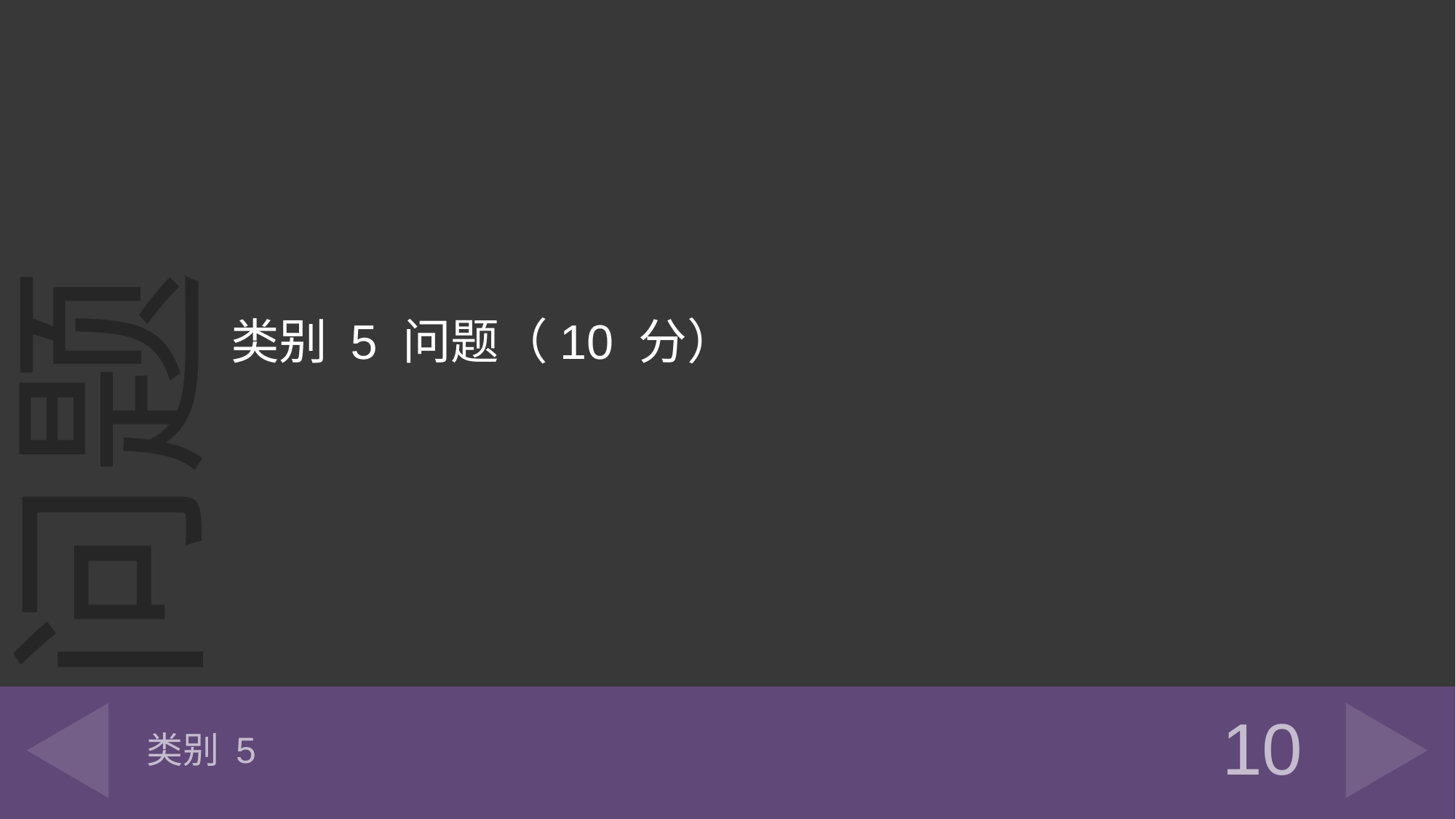

类别 5 问题（10 分）
# 类别 5
10